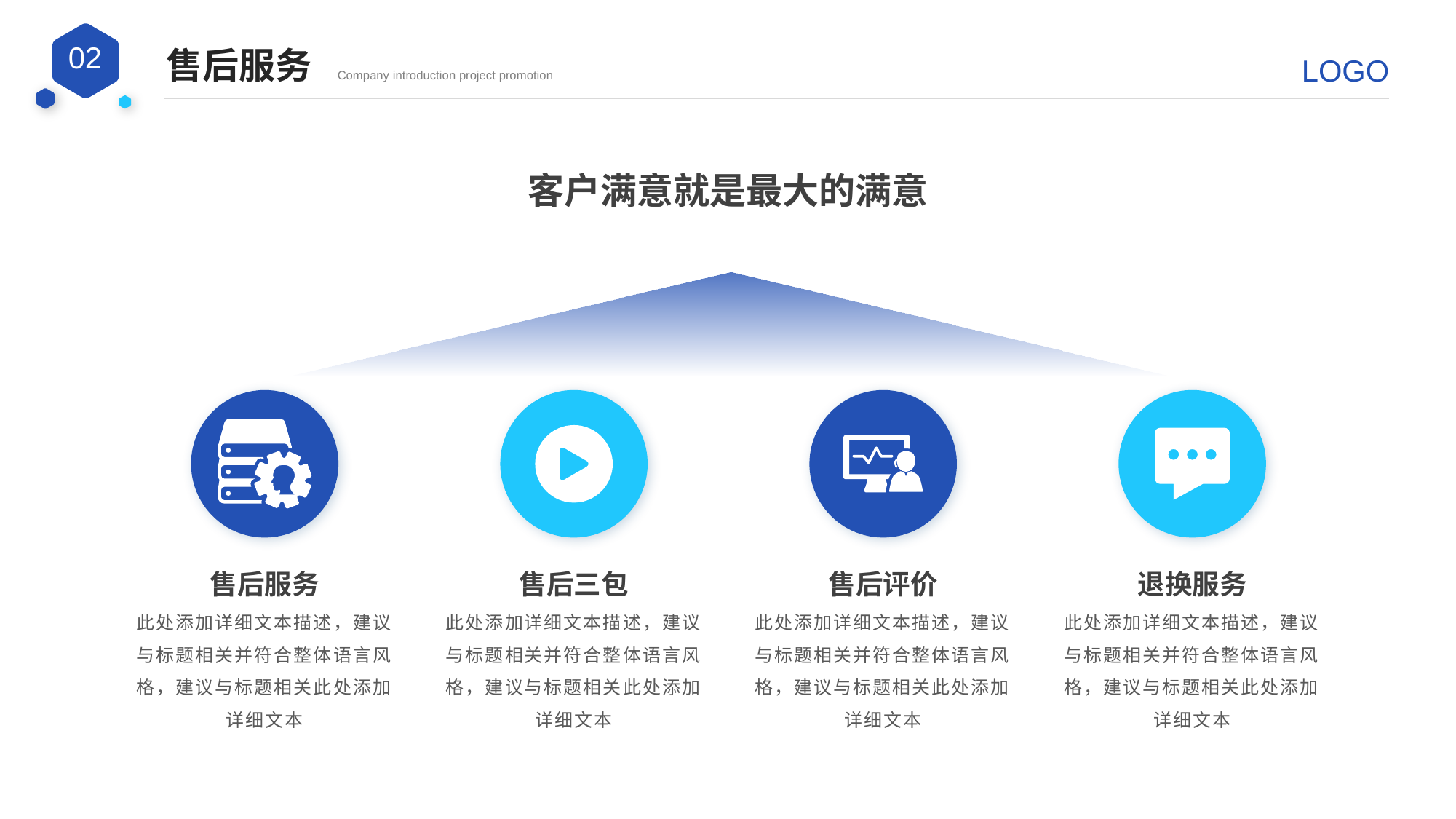

售后服务
Company introduction project promotion
客户满意就是最大的满意

售后服务
售后三包
售后评价
退换服务
此处添加详细文本描述，建议与标题相关并符合整体语言风格，建议与标题相关此处添加详细文本
此处添加详细文本描述，建议与标题相关并符合整体语言风格，建议与标题相关此处添加详细文本
此处添加详细文本描述，建议与标题相关并符合整体语言风格，建议与标题相关此处添加详细文本
此处添加详细文本描述，建议与标题相关并符合整体语言风格，建议与标题相关此处添加详细文本